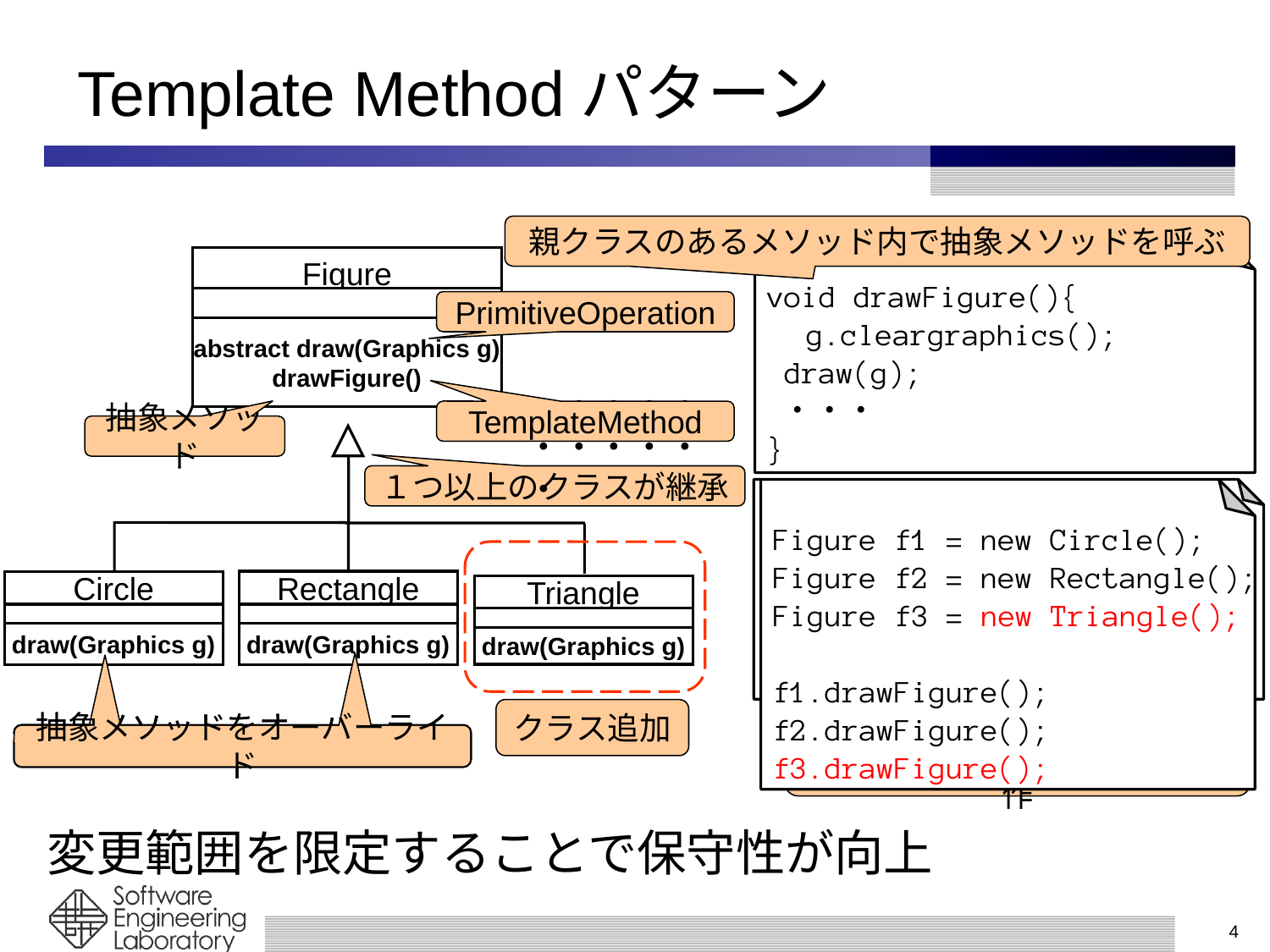

# Template Methodパターン
親クラスのあるメソッド内で抽象メソッドを呼ぶ
void drawFigure(){
　g.cleargraphics();
 draw(g);
 ・・・
}
Figure

PrimitiveOperation
abstract draw(Graphics g)
drawFigure()
・・・・・・・・・・・
TemplateMethod
抽象メソッド

１つ以上のクラスが継承
Figure f1 = new Circle();
Figure f2 = new Rectangle();

f1.drawFigure();
f2.drawFigure();
Figure f1 = new Circle();
Figure f2 = new Rectangle();
Figure f3 = new Triangle();

f1.drawFigure();
f2.drawFigure();
f3.drawFigure();

Rectangle
Circle
Triangle

draw(Graphics g)
draw(Graphics g)
draw(Graphics g)

クラス追加
異なる処理を
共通のインターフェースで動作
抽象メソッドをオーバーライド
抽象メソッドをオーバーライド
変更範囲を限定することで保守性が向上
4